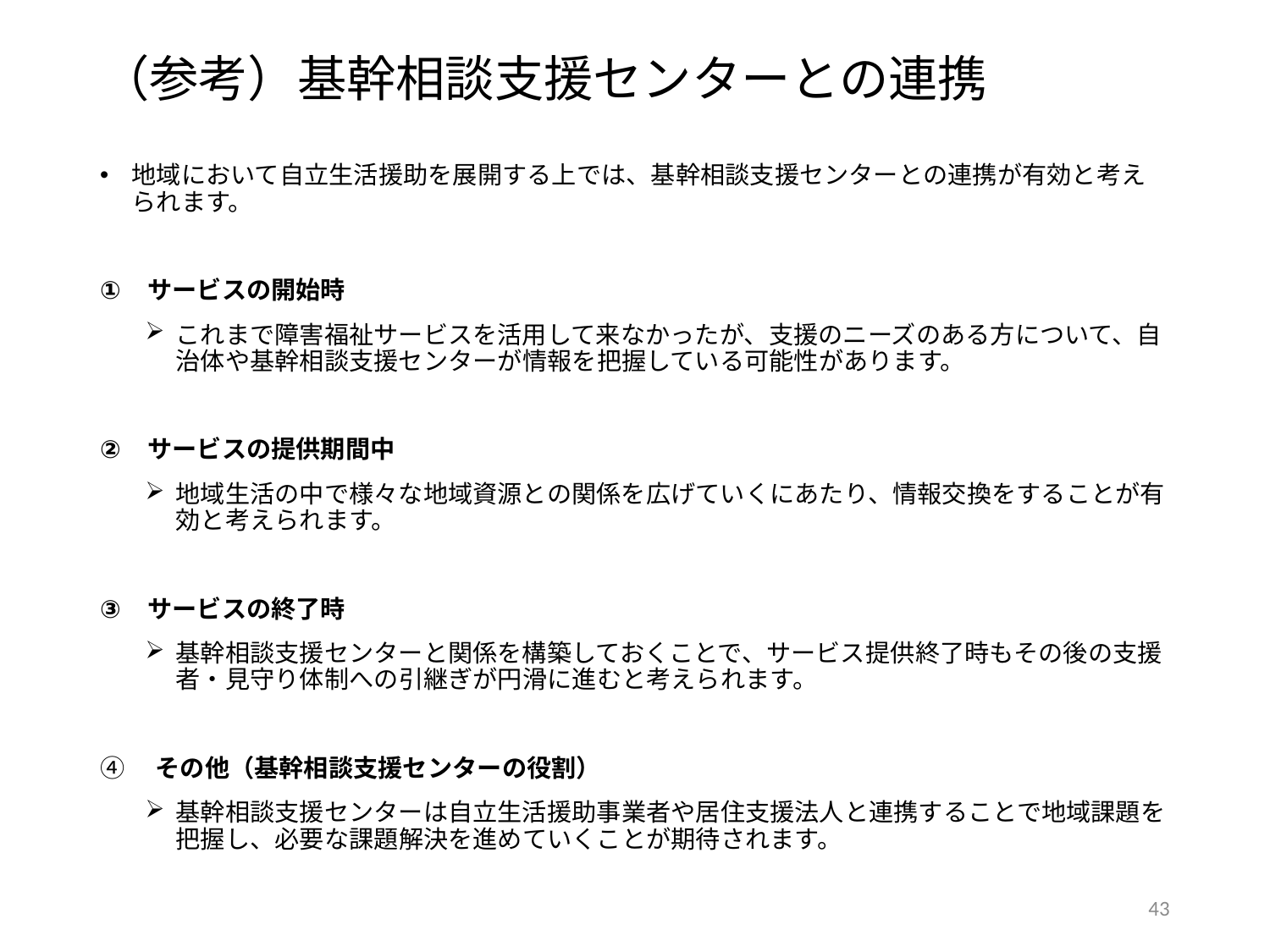

（参考）基幹相談支援センターとの連携
地域において自立生活援助を展開する上では、基幹相談支援センターとの連携が有効と考えられます。

サービスの開始時
これまで障害福祉サービスを活用して来なかったが、支援のニーズのある方について、自治体や基幹相談支援センターが情報を把握している可能性があります。

サービスの提供期間中
地域生活の中で様々な地域資源との関係を広げていくにあたり、情報交換をすることが有効と考えられます。

サービスの終了時
基幹相談支援センターと関係を構築しておくことで、サービス提供終了時もその後の支援者・見守り体制への引継ぎが円滑に進むと考えられます。

④　その他（基幹相談支援センターの役割）
基幹相談支援センターは自立生活援助事業者や居住支援法人と連携することで地域課題を把握し、必要な課題解決を進めていくことが期待されます。

43